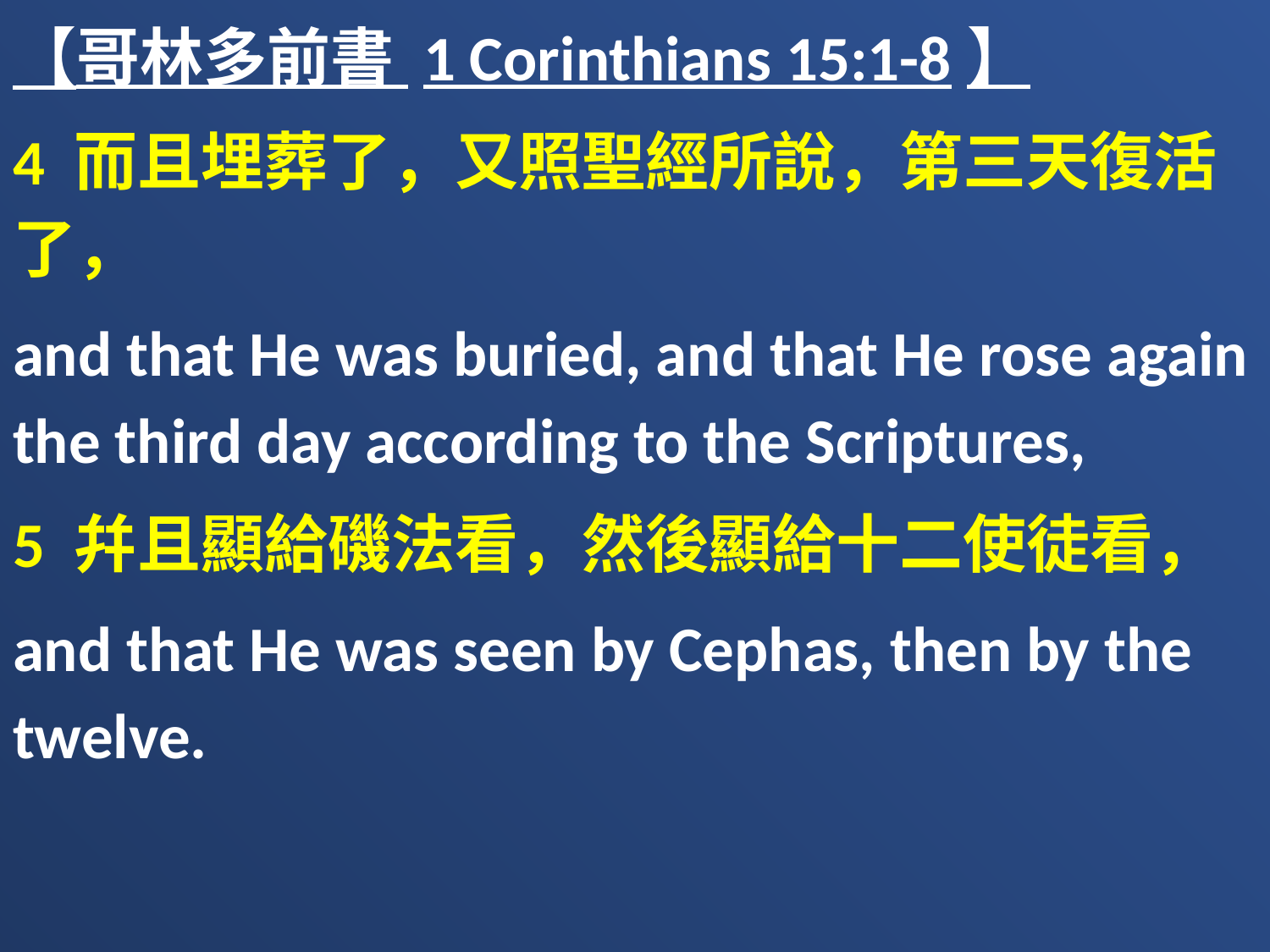

【哥林多前書 1 Corinthians 15:1-8】
4 而且埋葬了，又照聖經所說，第三天復活了，
and that He was buried, and that He rose again the third day according to the Scriptures,
5 幷且顯給磯法看，然後顯給十二使徒看，
and that He was seen by Cephas, then by the twelve.